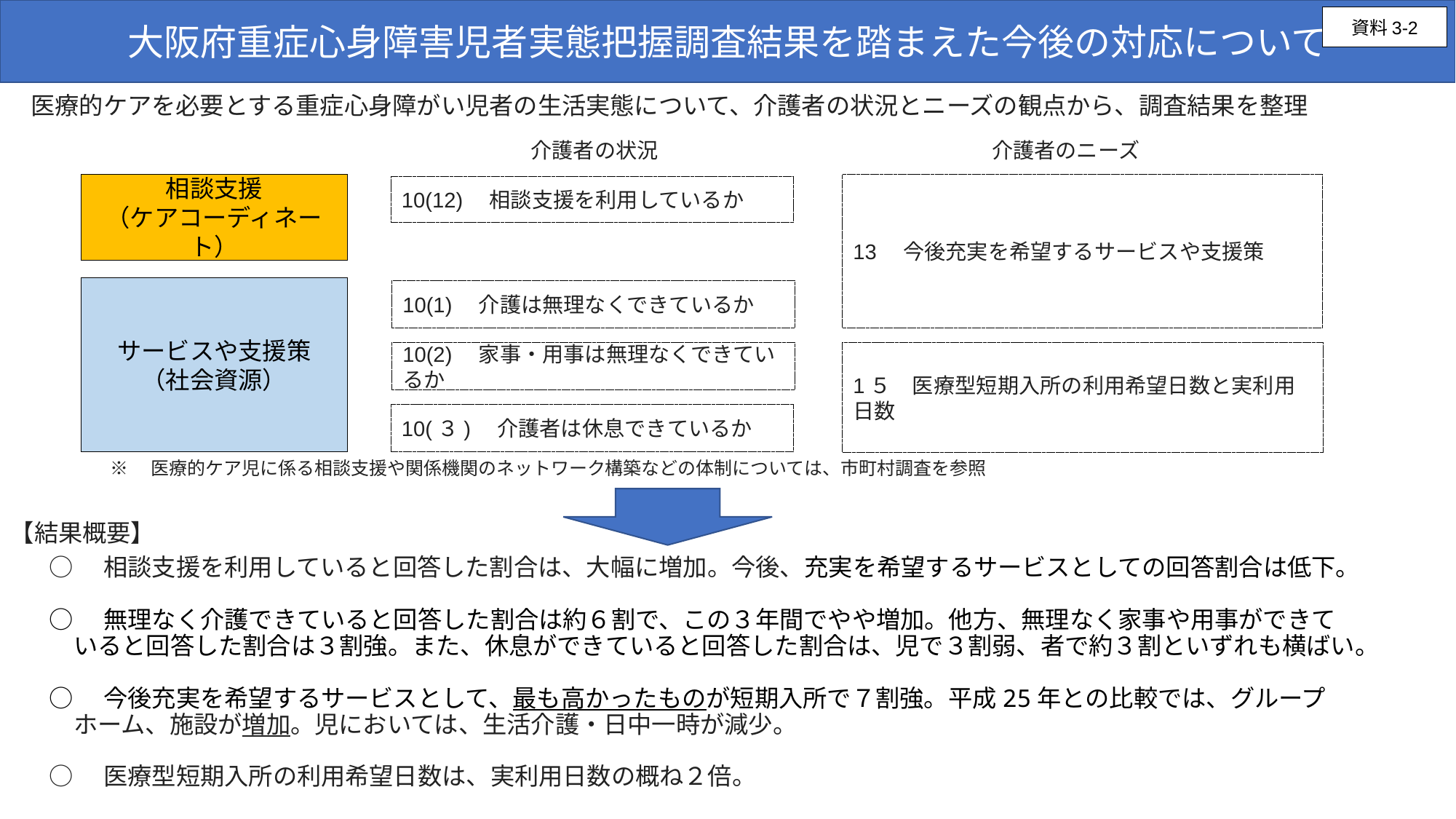

大阪府重症心身障害児者実態把握調査結果を踏まえた今後の対応について
資料3-2
医療的ケアを必要とする重症心身障がい児者の生活実態について、介護者の状況とニーズの観点から、調査結果を整理
介護者の状況
介護者のニーズ
相談支援
（ケアコーディネート）
13　今後充実を希望するサービスや支援策
10(12)　相談支援を利用しているか
サービスや支援策
（社会資源）
10(1)　介護は無理なくできているか
10(2)　家事・用事は無理なくできているか
1５　医療型短期入所の利用希望日数と実利用日数
10(３)　介護者は休息できているか
※　医療的ケア児に係る相談支援や関係機関のネットワーク構築などの体制については、市町村調査を参照

【結果概要】
○　相談支援を利用していると回答した割合は、大幅に増加。今後、充実を希望するサービスとしての回答割合は低下。

○　無理なく介護できていると回答した割合は約６割で、この３年間でやや増加。他方、無理なく家事や用事ができて
　いると回答した割合は３割強。また、休息ができていると回答した割合は、児で３割弱、者で約３割といずれも横ばい。

○　今後充実を希望するサービスとして、最も高かったものが短期入所で７割強。平成25年との比較では、グループ
　ホーム、施設が増加。児においては、生活介護・日中一時が減少。

○　医療型短期入所の利用希望日数は、実利用日数の概ね２倍。